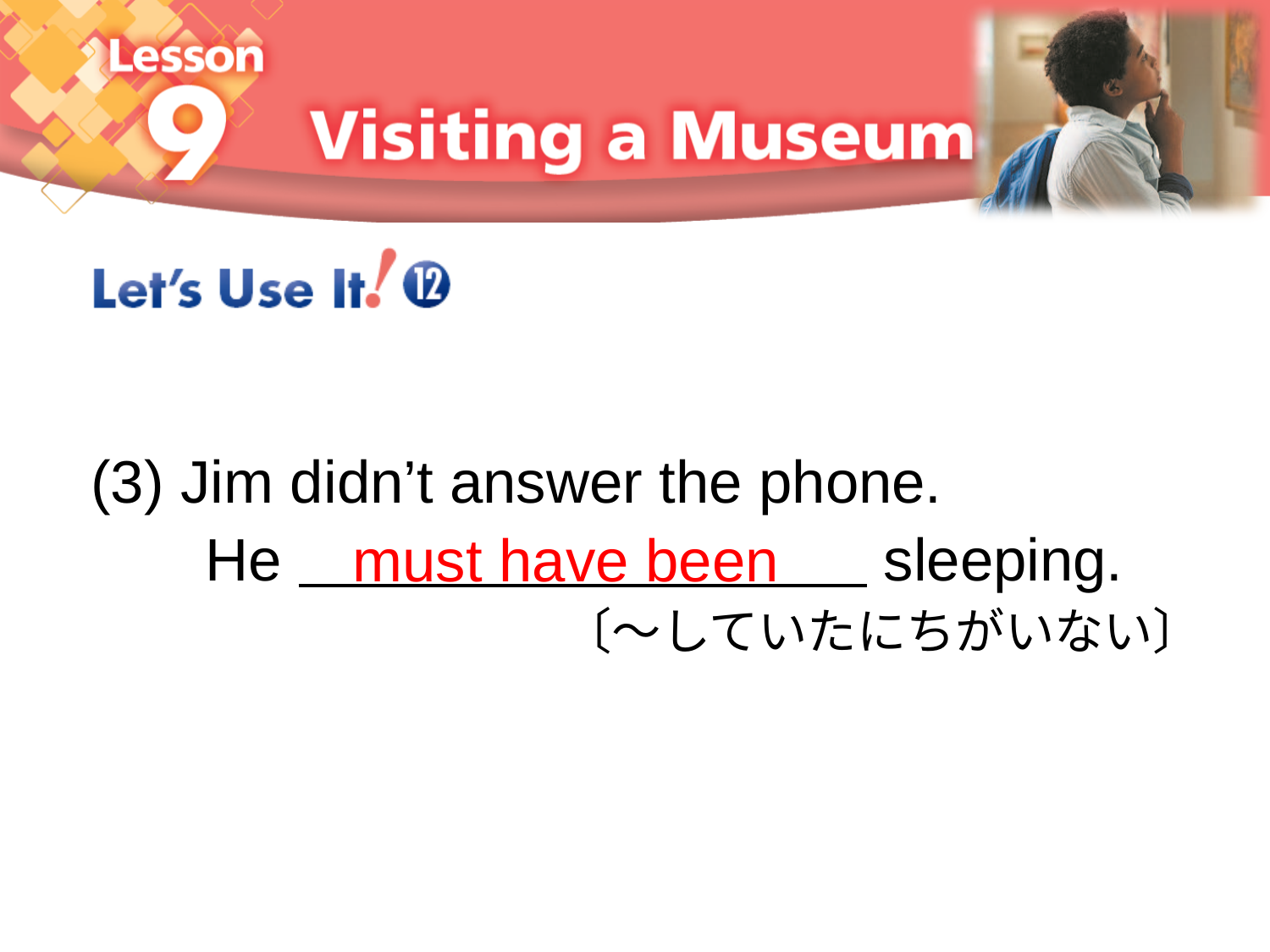

(3) Jim didn’t answer the phone.
　   He                                    sleeping.
〔〜していたにちがいない〕
must have been